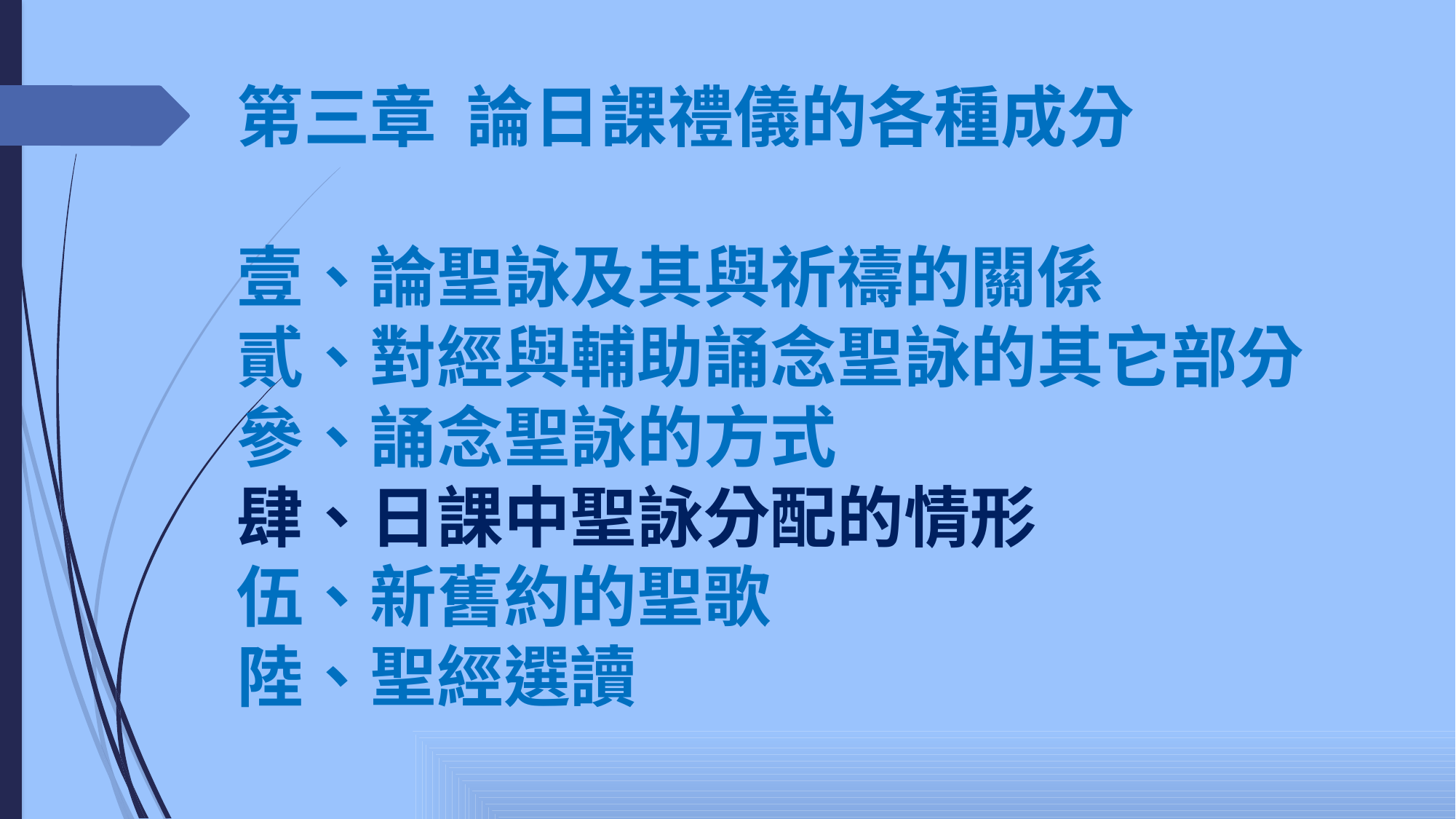

第三章  論日課禮儀的各種成分

壹、論聖詠及其與祈禱的關係
貳、對經與輔助誦念聖詠的其它部分
參、誦念聖詠的方式
肆、日課中聖詠分配的情形
伍、新舊約的聖歌
陸、聖經選讀